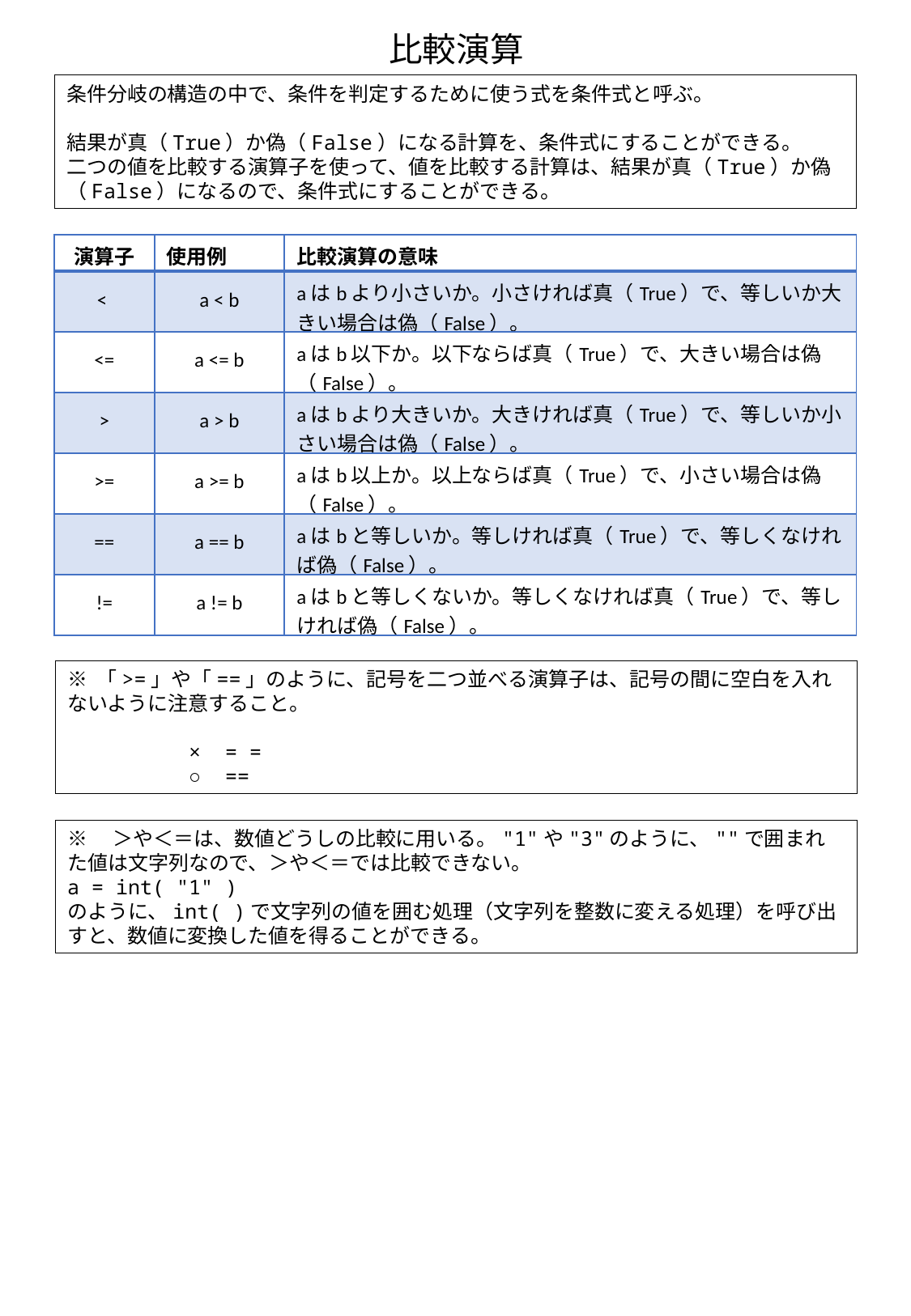

比較演算
条件分岐の構造の中で、条件を判定するために使う式を条件式と呼ぶ。

結果が真（True）か偽（False）になる計算を、条件式にすることができる。
二つの値を比較する演算子を使って、値を比較する計算は、結果が真（True）か偽（False）になるので、条件式にすることができる。
| 演算子 | 使用例 | 比較演算の意味 |
| --- | --- | --- |
| < | a < b | aはbより小さいか。小さければ真（True）で、等しいか大きい場合は偽（False）。 |
| <= | a <= b | aはb以下か。以下ならば真（True）で、大きい場合は偽（False）。 |
| > | a > b | aはbより大きいか。大きければ真（True）で、等しいか小さい場合は偽（False）。 |
| >= | a >= b | aはb以上か。以上ならば真（True）で、小さい場合は偽（False）。 |
| == | a == b | aはbと等しいか。等しければ真（True）で、等しくなければ偽（False）。 |
| != | a != b | aはbと等しくないか。等しくなければ真（True）で、等しければ偽（False）。 |
※ 「>=」や「==」のように、記号を二つ並べる演算子は、記号の間に空白を入れないように注意すること。

	×  = =
	○  ==
※　＞や＜＝は、数値どうしの比較に用いる。"1"や"3"のように、""で囲まれた値は文字列なので、＞や＜＝では比較できない。
a = int( "1" )
のように、int( )で文字列の値を囲む処理（文字列を整数に変える処理）を呼び出すと、数値に変換した値を得ることができる。